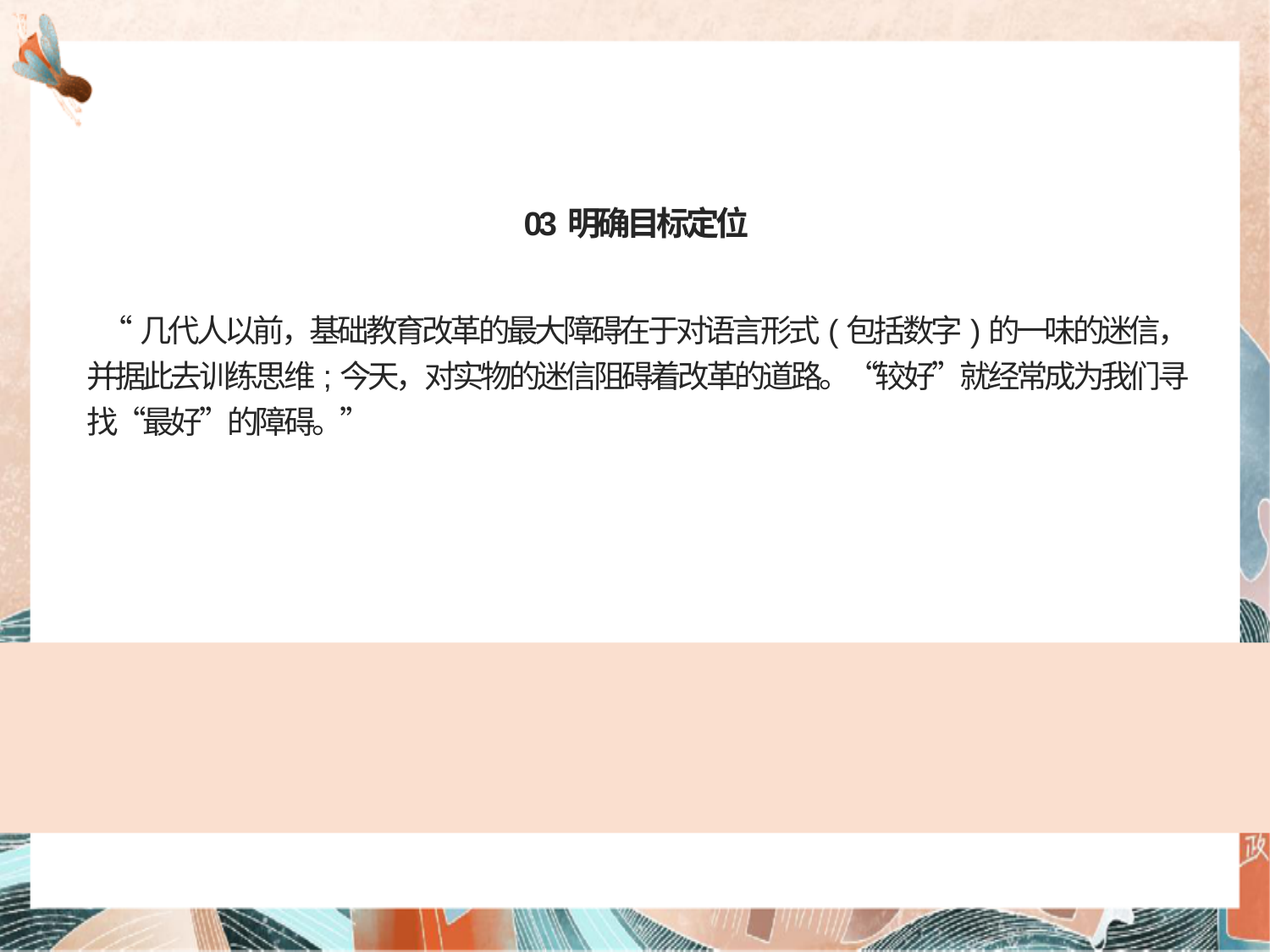

# 03 明确目标定位
   “几代人以前，基础教育改革的最大障碍在于对语言形式(包括数字)的一味的迷信，并据此去训练思维;今天，对实物的迷信阻碍着改革的道路。“较好”就经常成为我们寻找“最好”的障碍。”